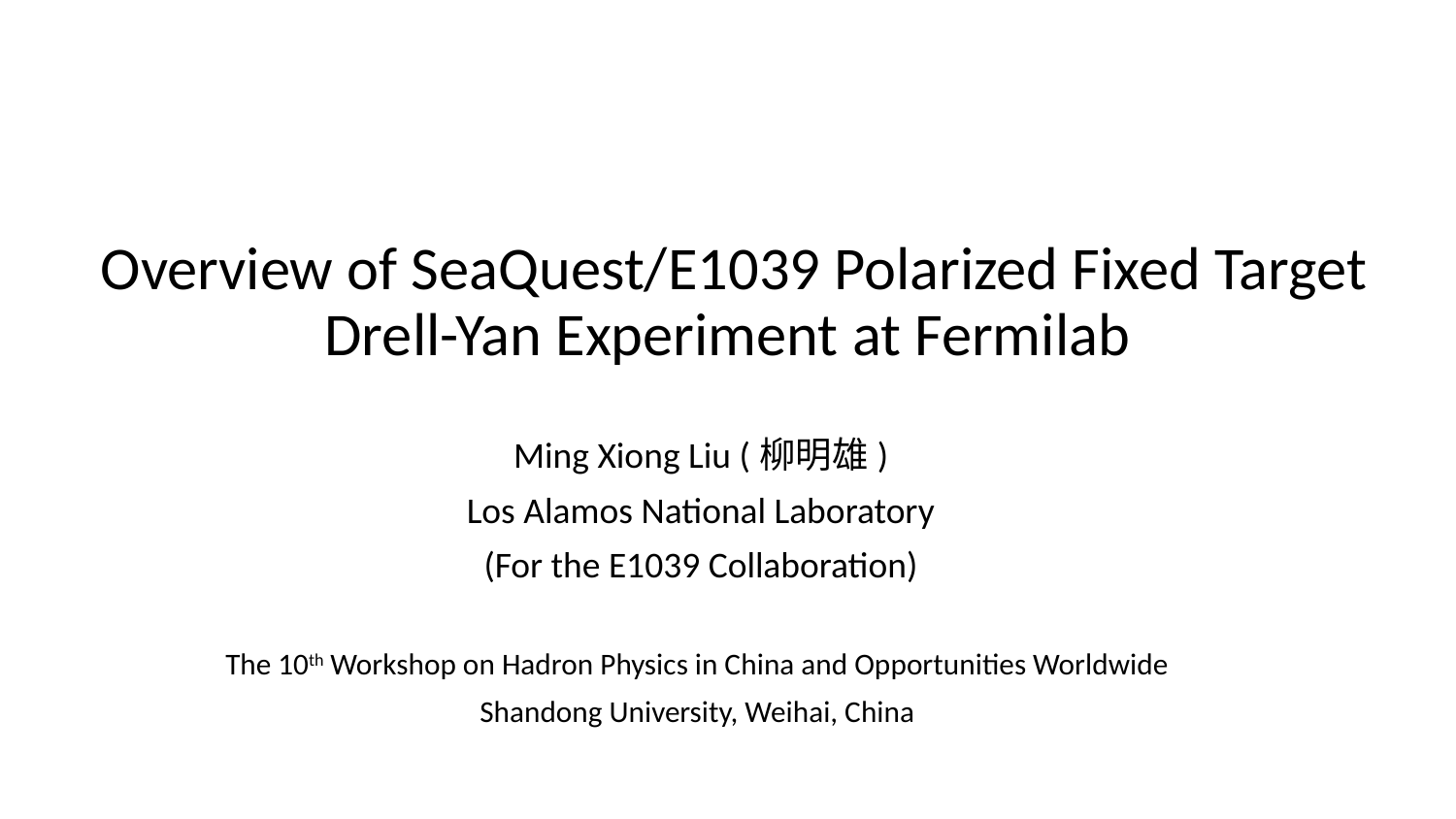

# Overview of SeaQuest/E1039 Polarized Fixed Target Drell-Yan Experiment at Fermilab
Ming Xiong Liu (柳明雄)
Los Alamos National Laboratory
(For the E1039 Collaboration)

The 10th Workshop on Hadron Physics in China and Opportunities Worldwide
Shandong University, Weihai, China